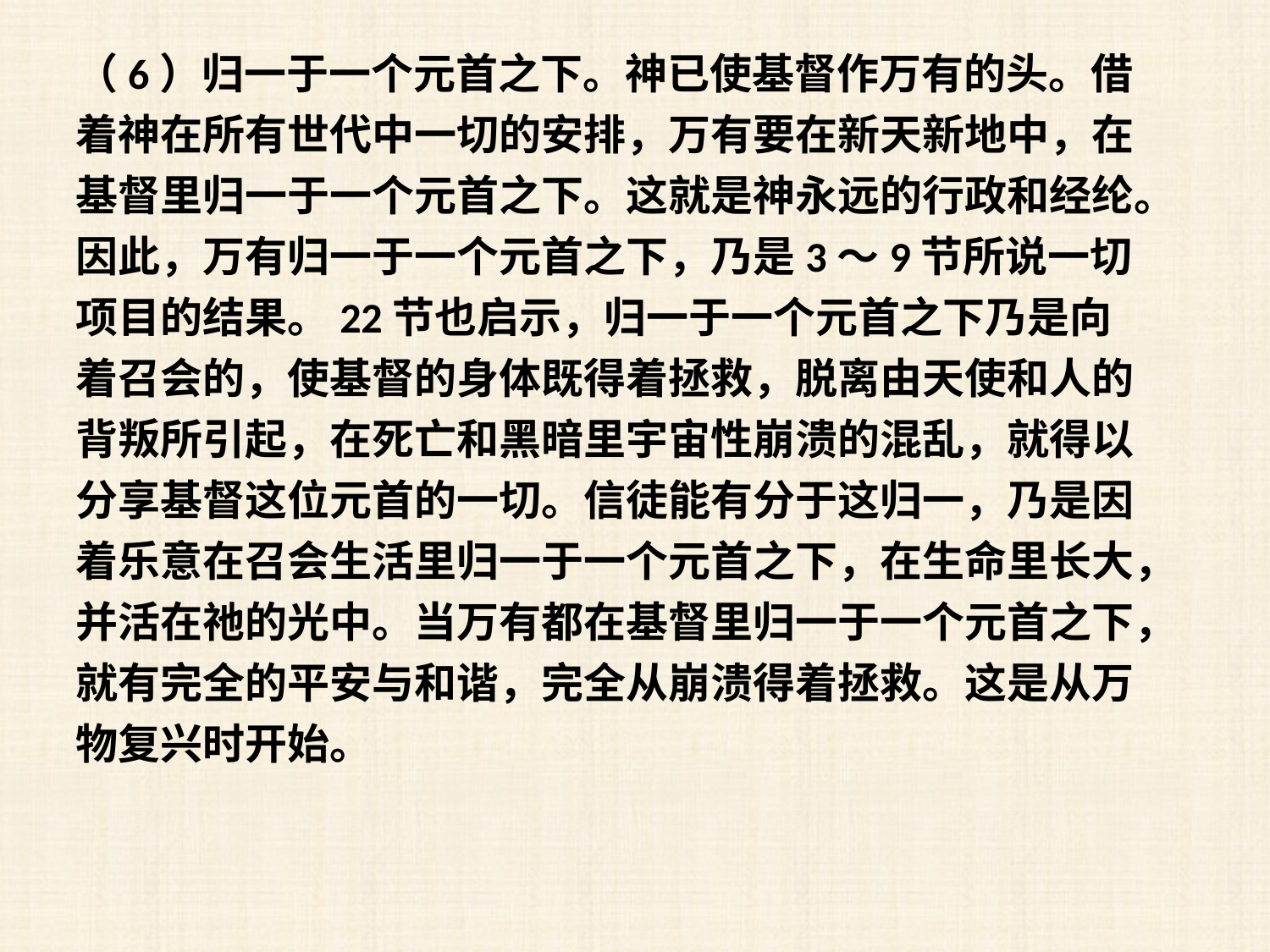

（6）归一于一个元首之下。神已使基督作万有的头。借着神在所有世代中一切的安排，万有要在新天新地中，在基督里归一于一个元首之下。这就是神永远的行政和经纶。因此，万有归一于一个元首之下，乃是3～9节所说一切项目的结果。22节也启示，归一于一个元首之下乃是向着召会的，使基督的身体既得着拯救，脱离由天使和人的背叛所引起，在死亡和黑暗里宇宙性崩溃的混乱，就得以分享基督这位元首的一切。信徒能有分于这归一，乃是因着乐意在召会生活里归一于一个元首之下，在生命里长大，并活在祂的光中。当万有都在基督里归一于一个元首之下，就有完全的平安与和谐，完全从崩溃得着拯救。这是从万物复兴时开始。